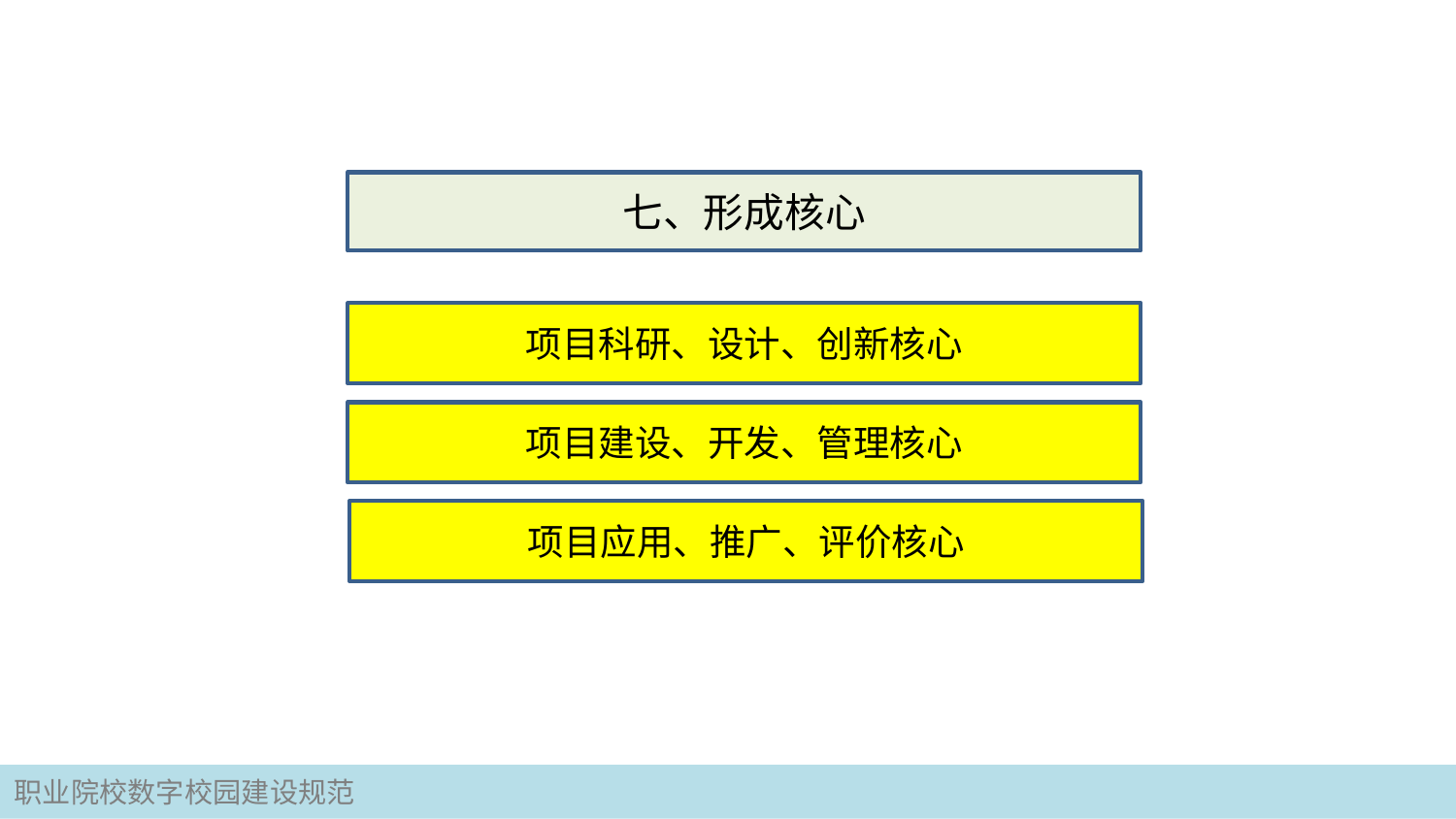

七、形成核心
项目科研、设计、创新核心
项目建设、开发、管理核心
项目应用、推广、评价核心
职业院校数字校园建设规范